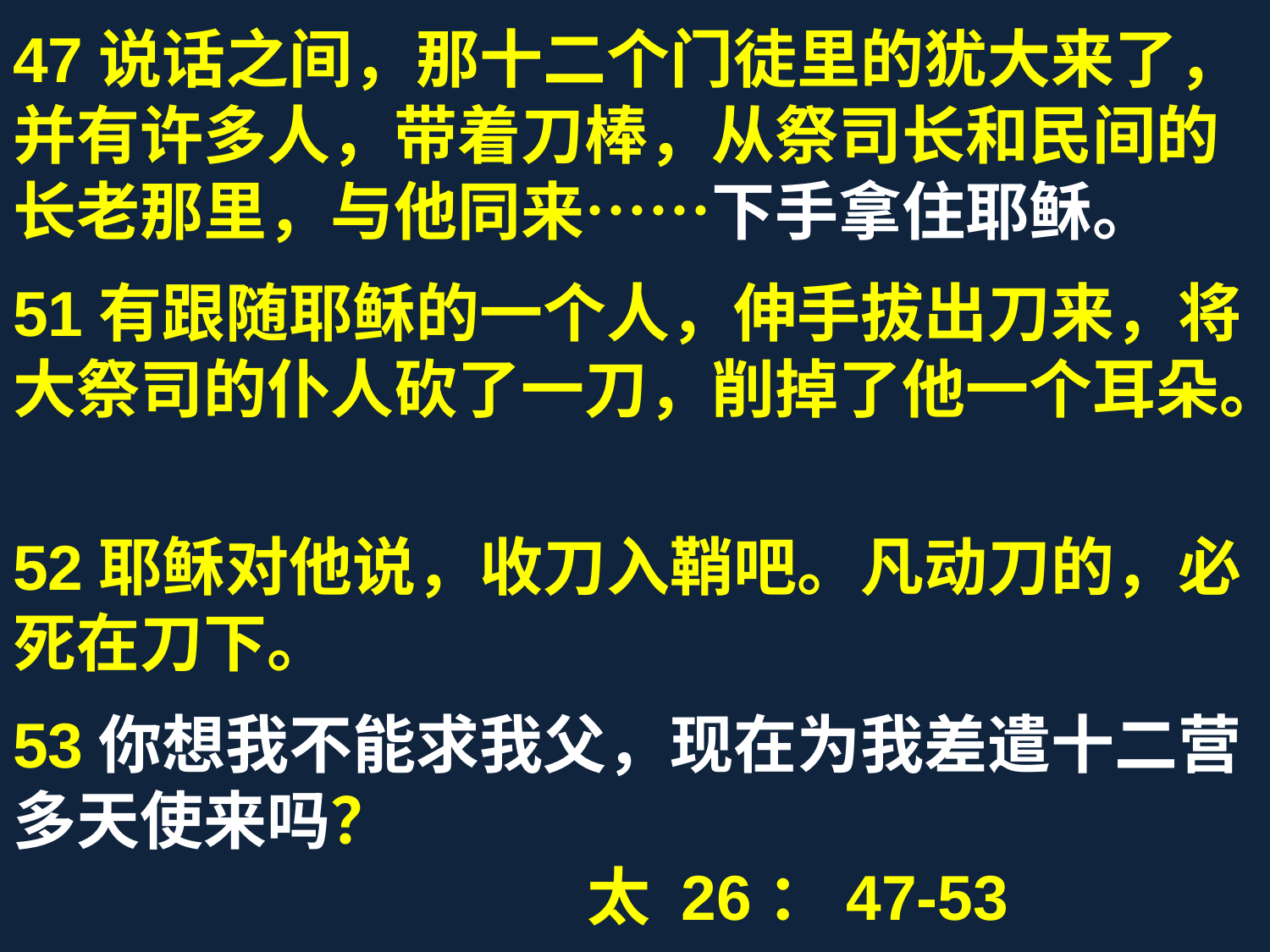

47说话之间，那十二个门徒里的犹大来了，并有许多人，带着刀棒，从祭司长和民间的长老那里，与他同来……下手拿住耶稣。
51有跟随耶稣的一个人，伸手拔出刀来，将大祭司的仆人砍了一刀，削掉了他一个耳朵。
52耶稣对他说，收刀入鞘吧。凡动刀的，必死在刀下。
53你想我不能求我父，现在为我差遣十二营多天使来吗？
                                        太 26：47-53